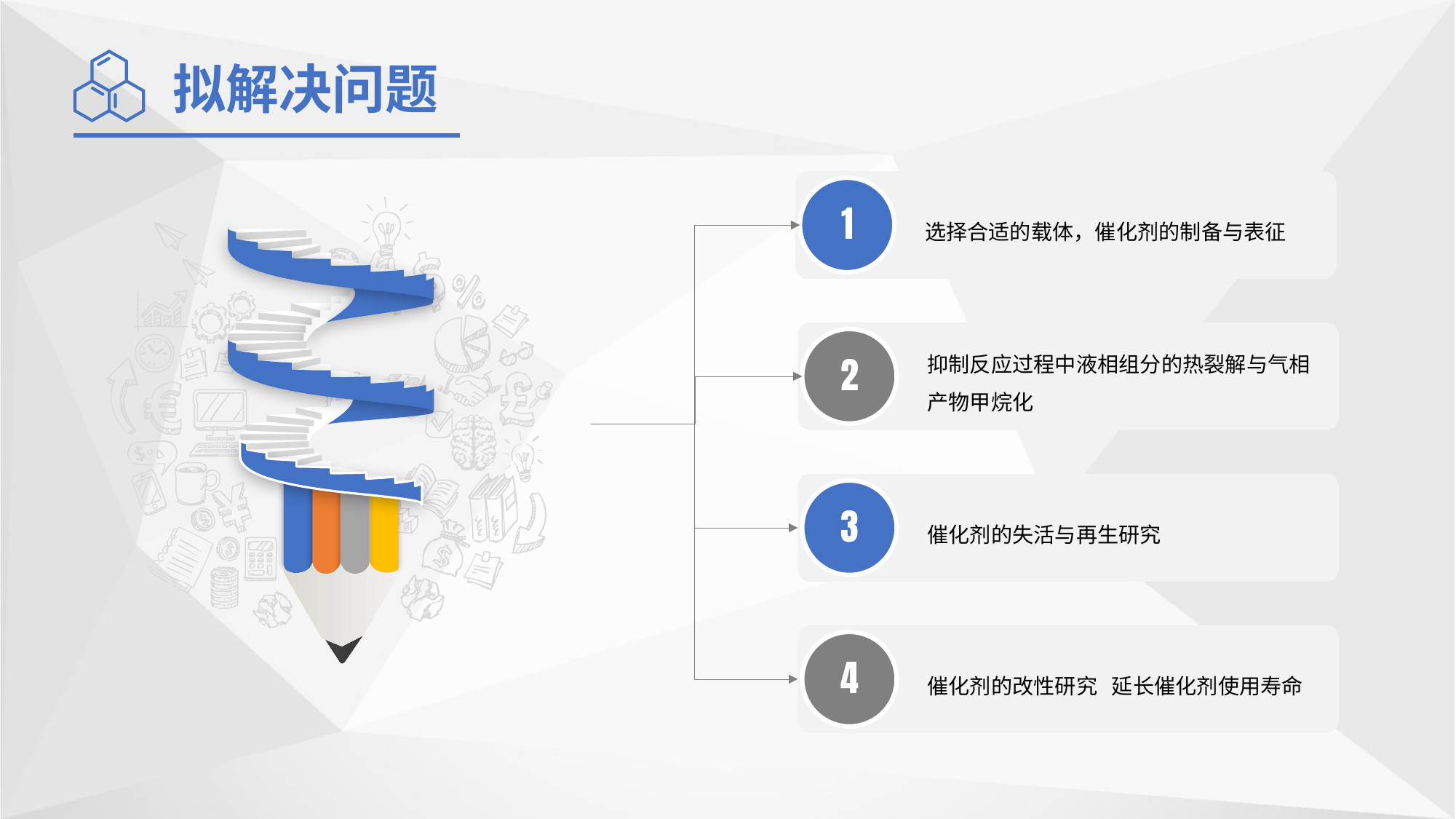

拟解决问题

1
选择合适的载体，催化剂的制备与表征

2
抑制反应过程中液相组分的热裂解与气相产物甲烷化

3
催化剂的失活与再生研究

4
催化剂的改性研究   延长催化剂使用寿命